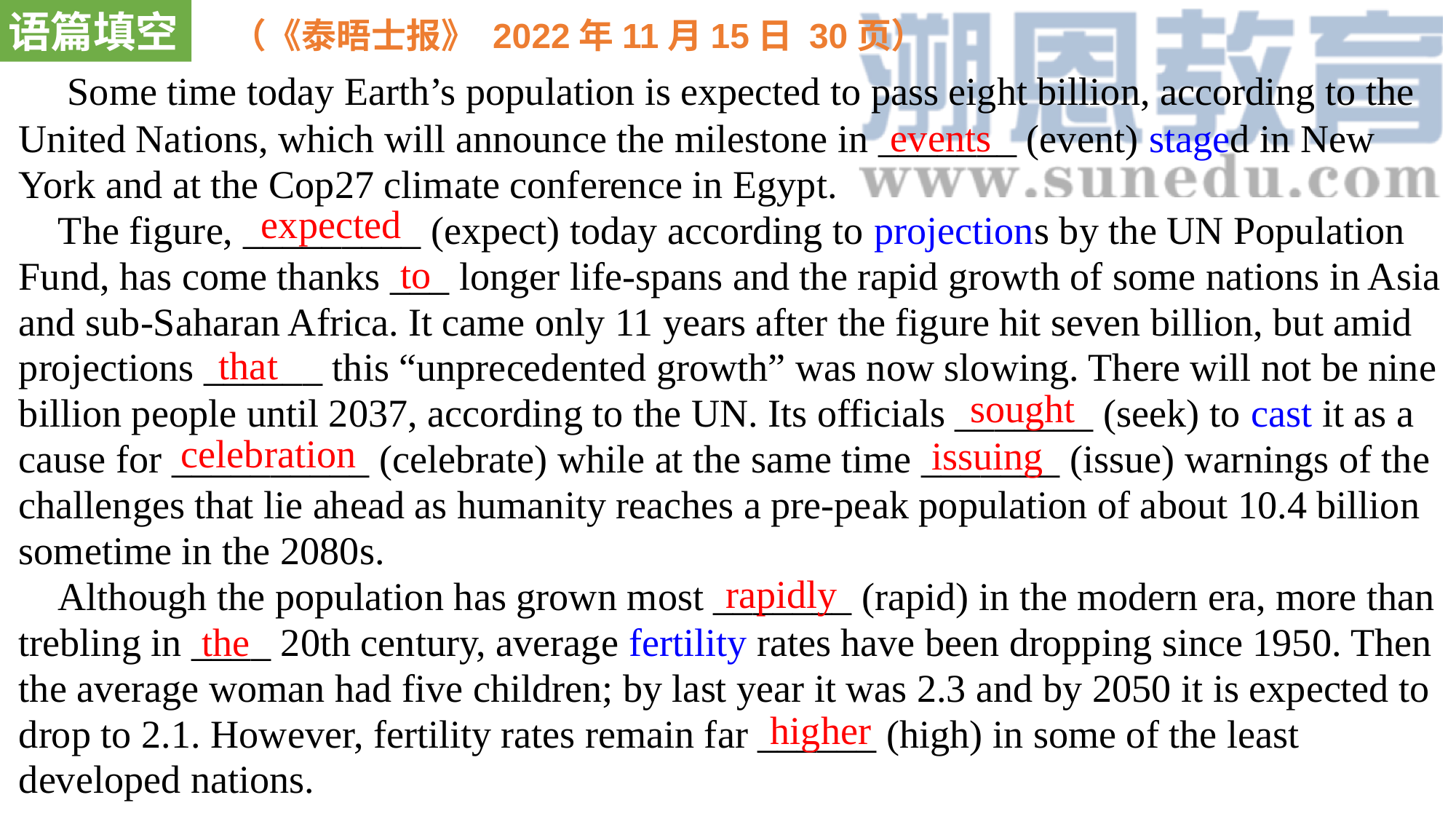

语篇填空
（《泰晤士报》 2022年11月15日 30页）
    Some time today Earth’s population is expected to pass eight billion, according to the United Nations, which will announce the milestone in _______ (event) staged in New York and at the Cop27 climate conference in Egypt.
    The figure, _________ (expect) today according to projections by the UN Population Fund, has come thanks ___ longer life-spans and the rapid growth of some nations in Asia and sub-Saharan Africa. It came only 11 years after the figure hit seven billion, but amid projections ______ this “unprecedented growth” was now slowing. There will not be nine billion people until 2037, according to the UN. Its officials _______ (seek) to cast it as a cause for __________ (celebrate) while at the same time _______ (issue) warnings of the challenges that lie ahead as humanity reaches a pre-peak population of about 10.4 billion sometime in the 2080s.
    Although the population has grown most _______ (rapid) in the modern era, more than trebling in ____ 20th century, average fertility rates have been dropping since 1950. Then the average woman had five children; by last year it was 2.3 and by 2050 it is expected to drop to 2.1. However, fertility rates remain far ______ (high) in some of the least developed nations.
events
expected
to
that
sought
celebration
issuing
rapidly
the
higher